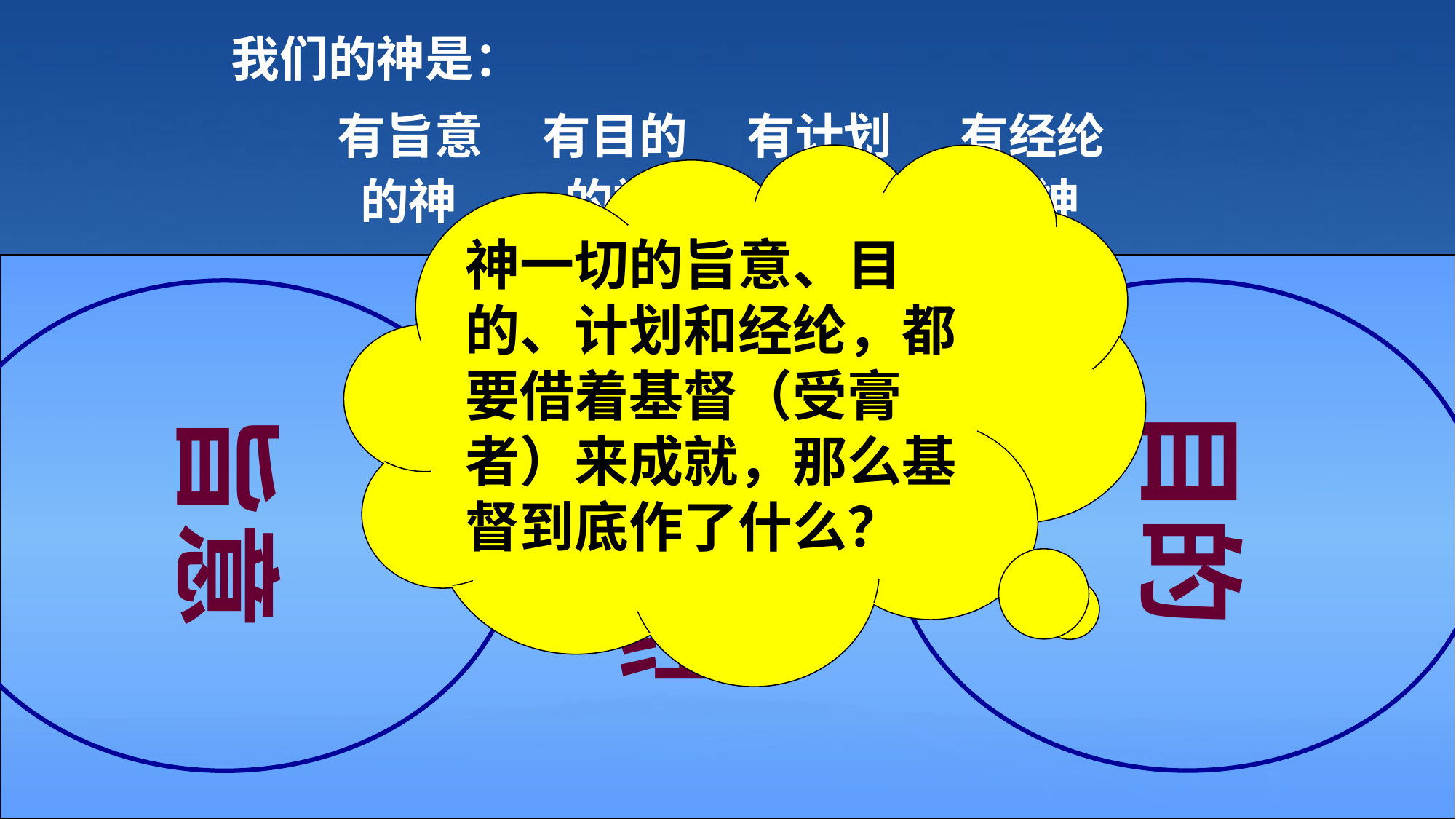

我们的神是：
有旨意
 的神
有目的
 的神
有计划
 的神
有经纶
 的神
神一切的旨意、目的、计划和经纶，都要借着基督（受膏者）来成就，那么基督到底作了什么？

计划
目的
旨意

经纶